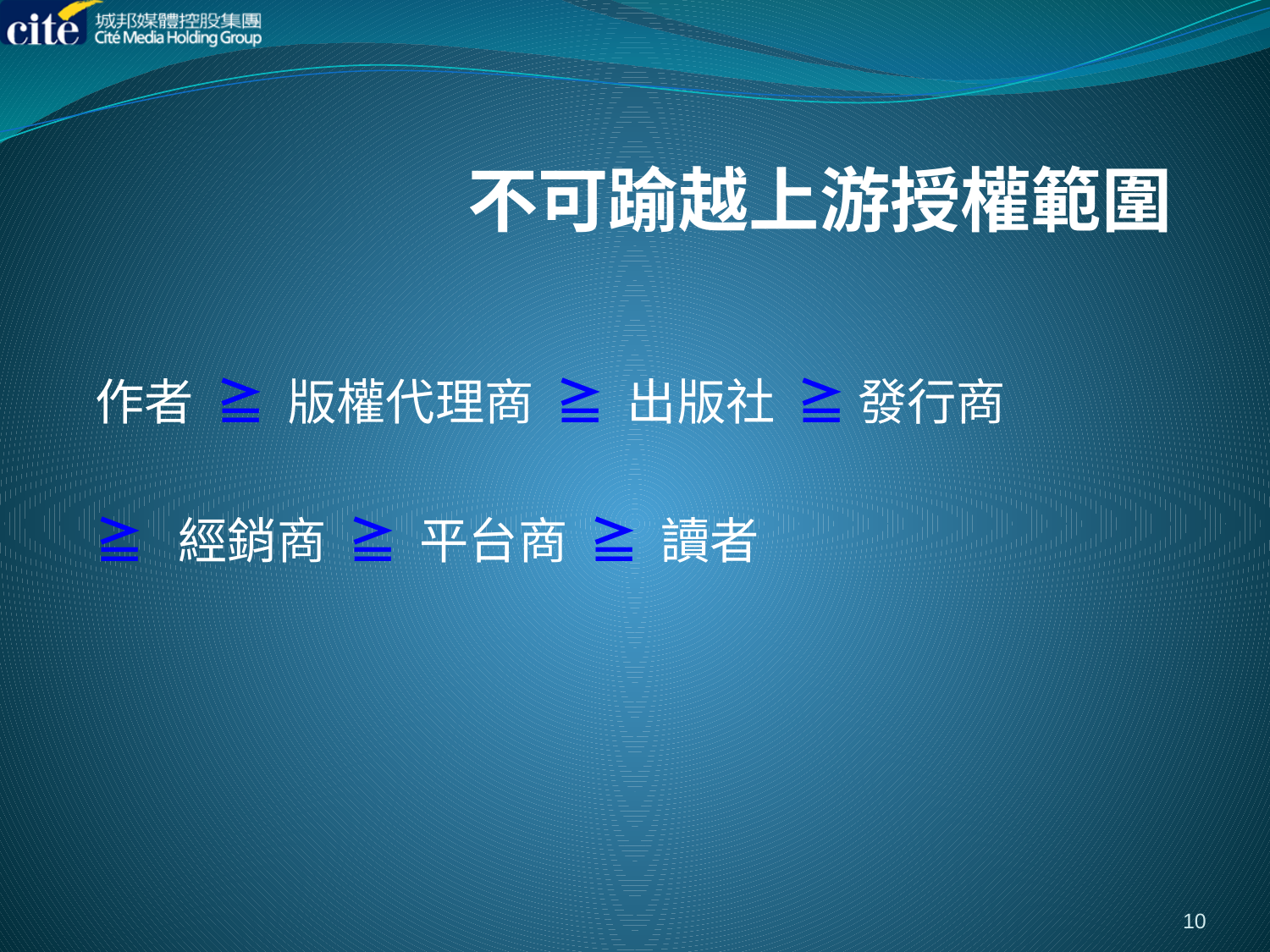

# 不可踰越上游授權範圍

作者  ≧  版權代理商  ≧  出版社  ≧ 發行商

≧  經銷商  ≧  平台商  ≧  讀者

10